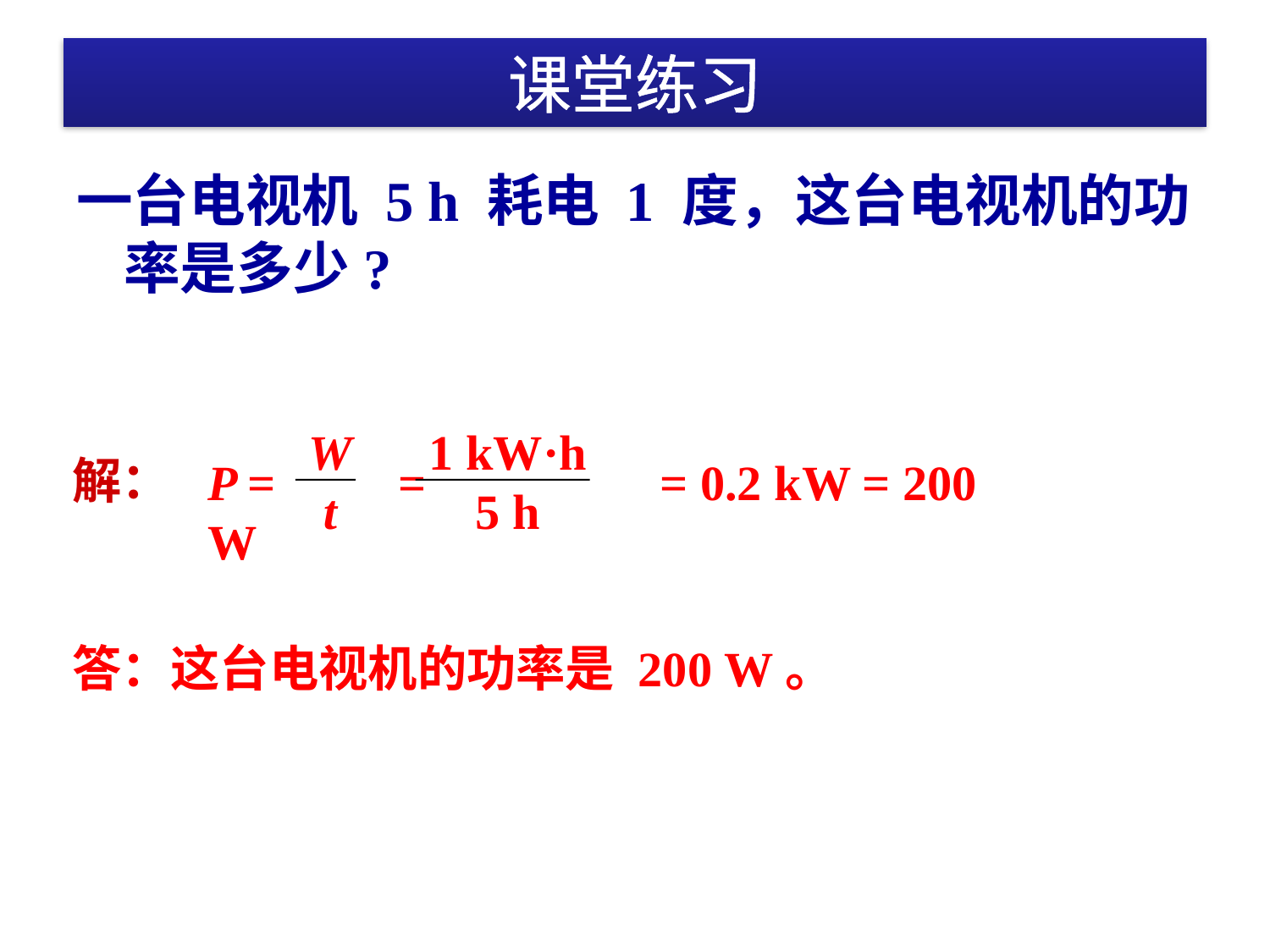

# 课堂练习
一台电视机 5 h 耗电 1 度，这台电视机的功率是多少?
W
t
1 kW·h
5 h
P =　　= 　　　　= 0.2 kW = 200 W

解：
答：这台电视机的功率是 200 W。